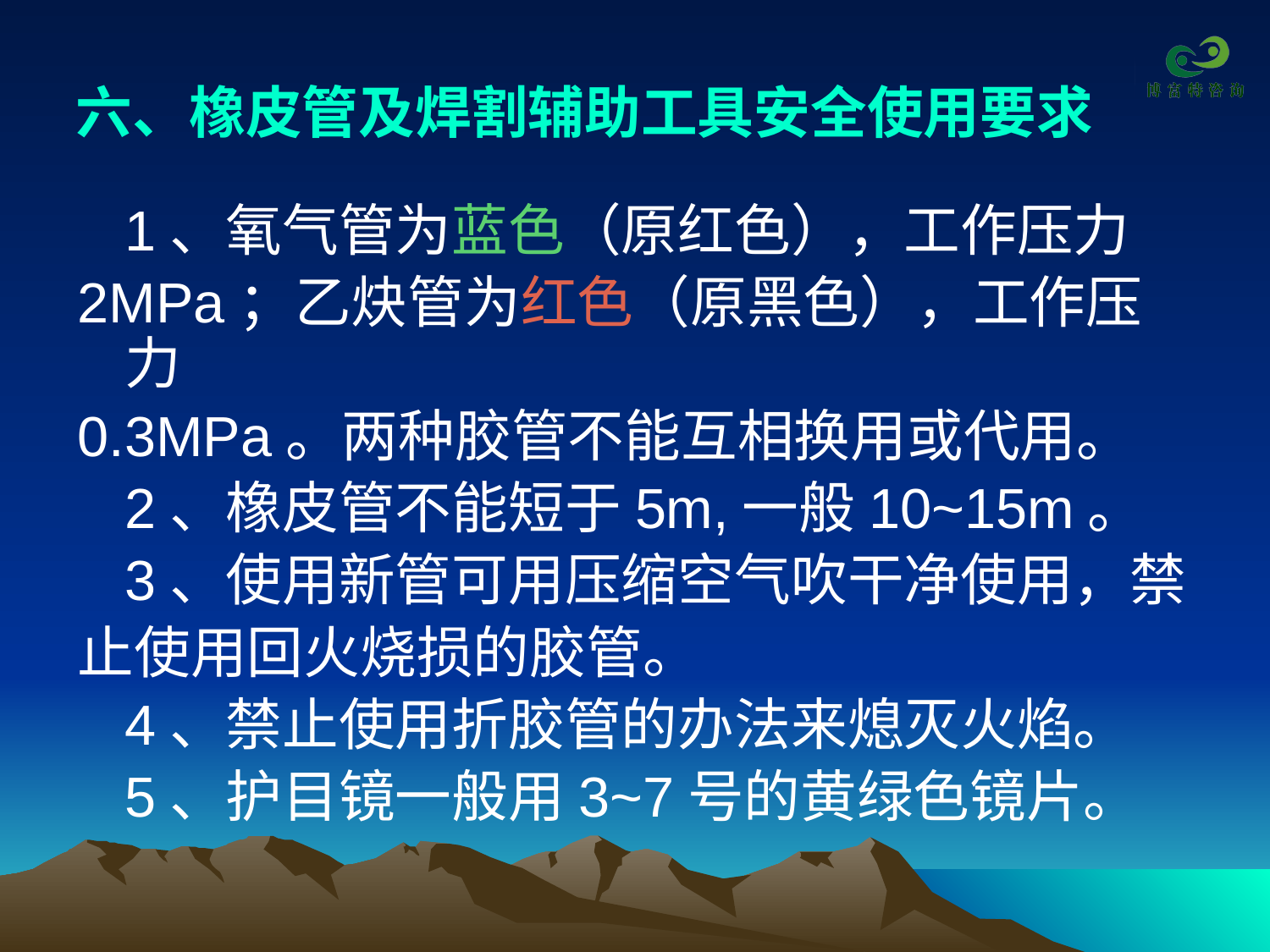

# 六、橡皮管及焊割辅助工具安全使用要求
   1、氧气管为蓝色（原红色），工作压力
2MPa；乙炔管为红色（原黑色），工作压力
0.3MPa。两种胶管不能互相换用或代用。
   2、橡皮管不能短于5m,一般10~15m。
   3、使用新管可用压缩空气吹干净使用，禁
止使用回火烧损的胶管。
   4、禁止使用折胶管的办法来熄灭火焰。
   5、护目镜一般用3~7号的黄绿色镜片。